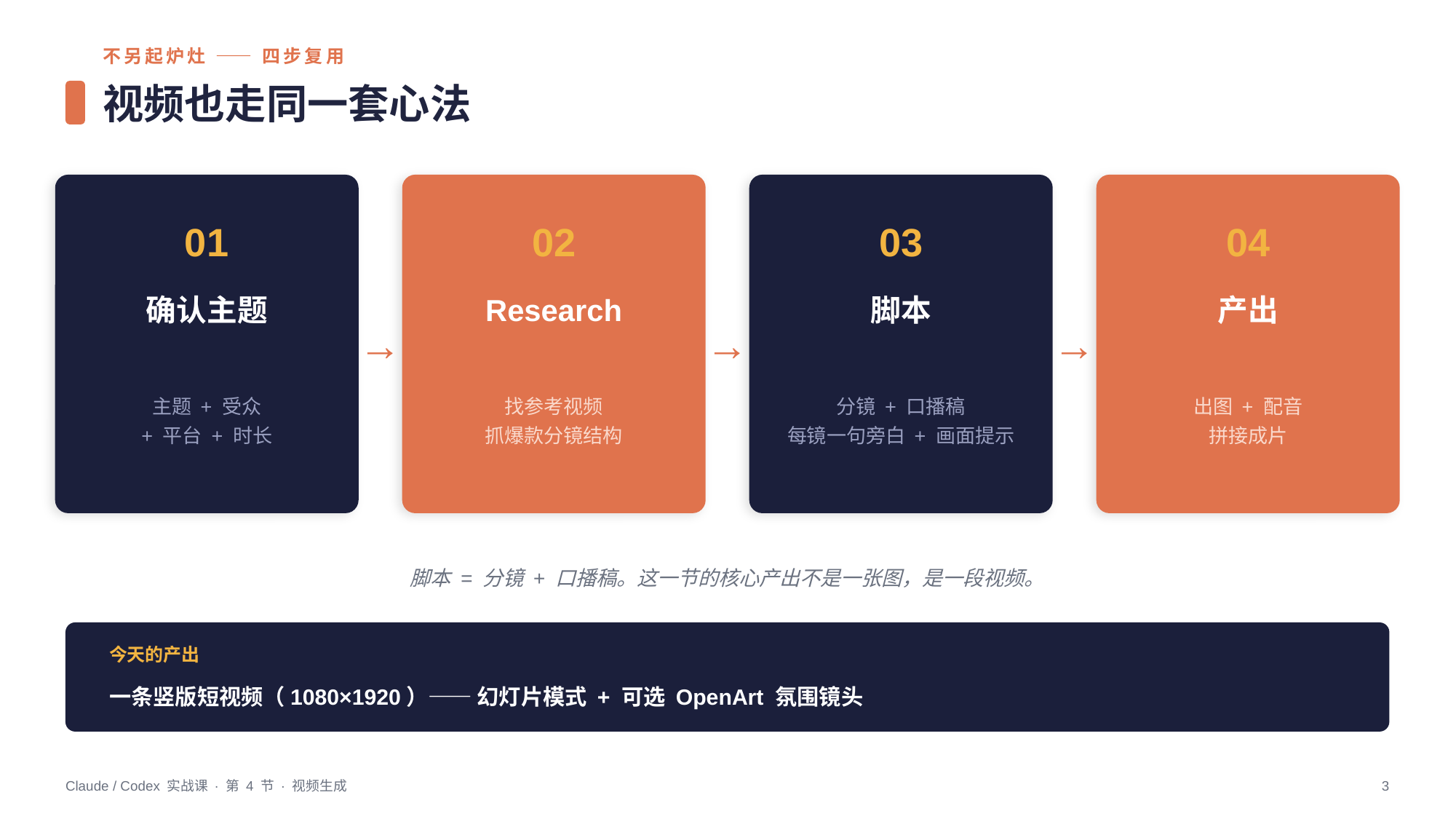

不另起炉灶 —— 四步复用
视频也走同一套心法

→

→

→

01
02
03
04
确认主题
Research
脚本
产出
主题 + 受众
+ 平台 + 时长
找参考视频
抓爆款分镜结构
分镜 + 口播稿
每镜一句旁白 + 画面提示
出图 + 配音
拼接成片
脚本 = 分镜 + 口播稿。这一节的核心产出不是一张图，是一段视频。

今天的产出
一条竖版短视频（1080×1920）—— 幻灯片模式 + 可选 OpenArt 氛围镜头
Claude / Codex 实战课 · 第 4 节 · 视频生成
3